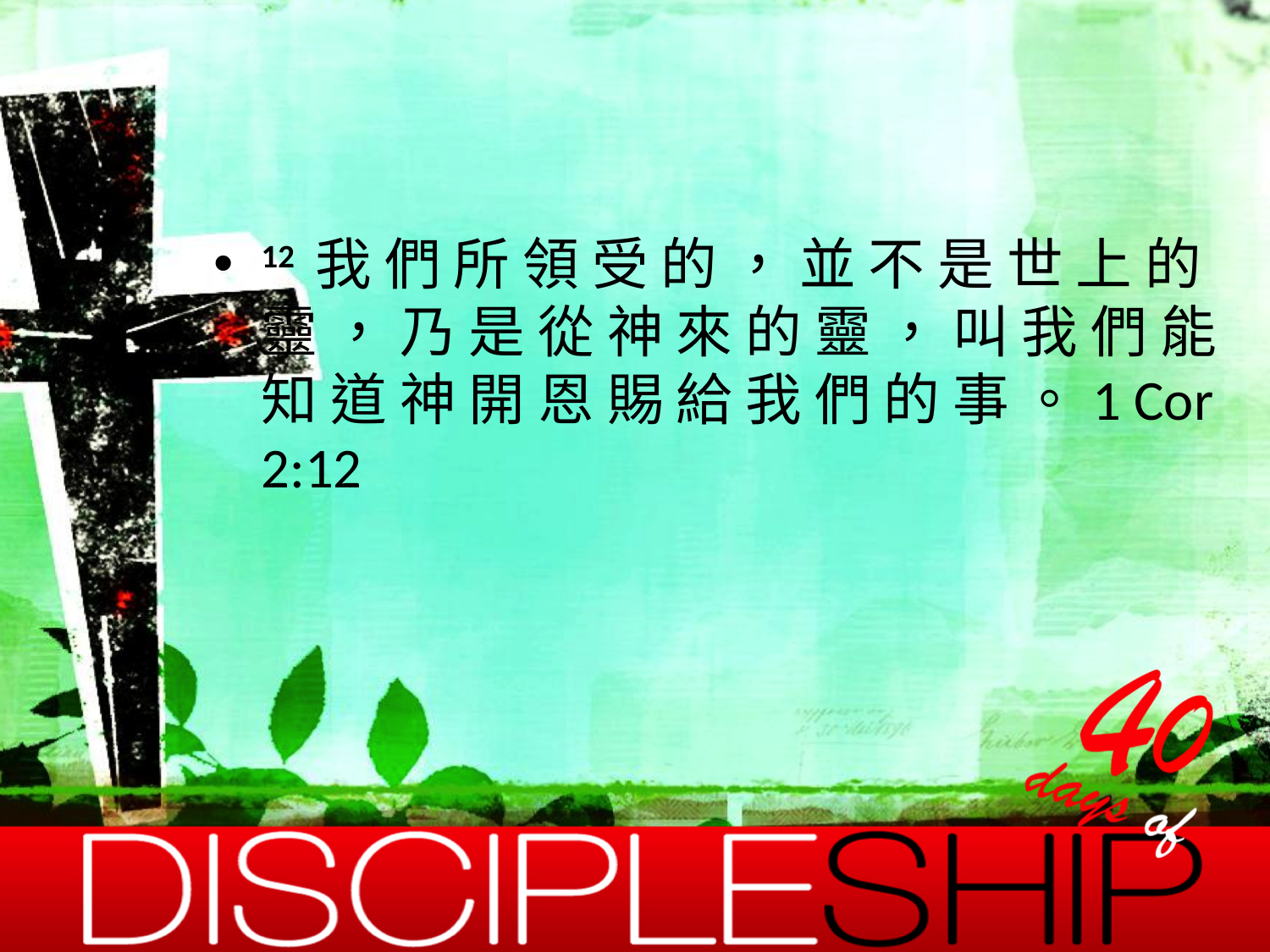

#
12 我 們 所 領 受 的 ， 並 不 是 世 上 的 靈 ， 乃 是 從 神 來 的 靈 ， 叫 我 們 能 知 道 神 開 恩 賜 給 我 們 的 事 。1 Cor 2:12